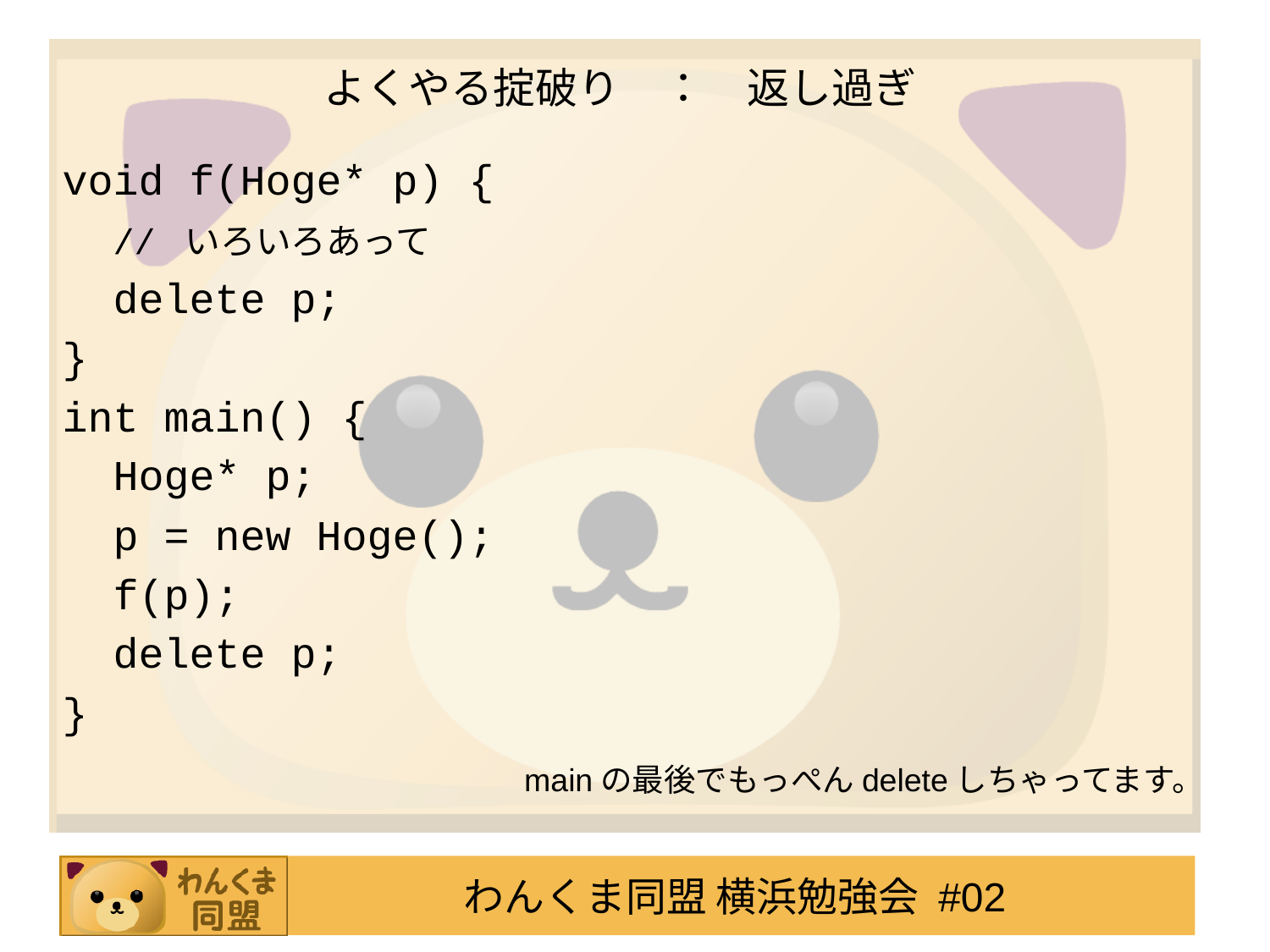

# よくやる掟破り　：　返し過ぎ
void f(Hoge* p) {
  // いろいろあって
  delete p;
}
int main() {
  Hoge* p;
  p = new Hoge();
  f(p);
  delete p;
}
mainの最後でもっぺんdeleteしちゃってます。